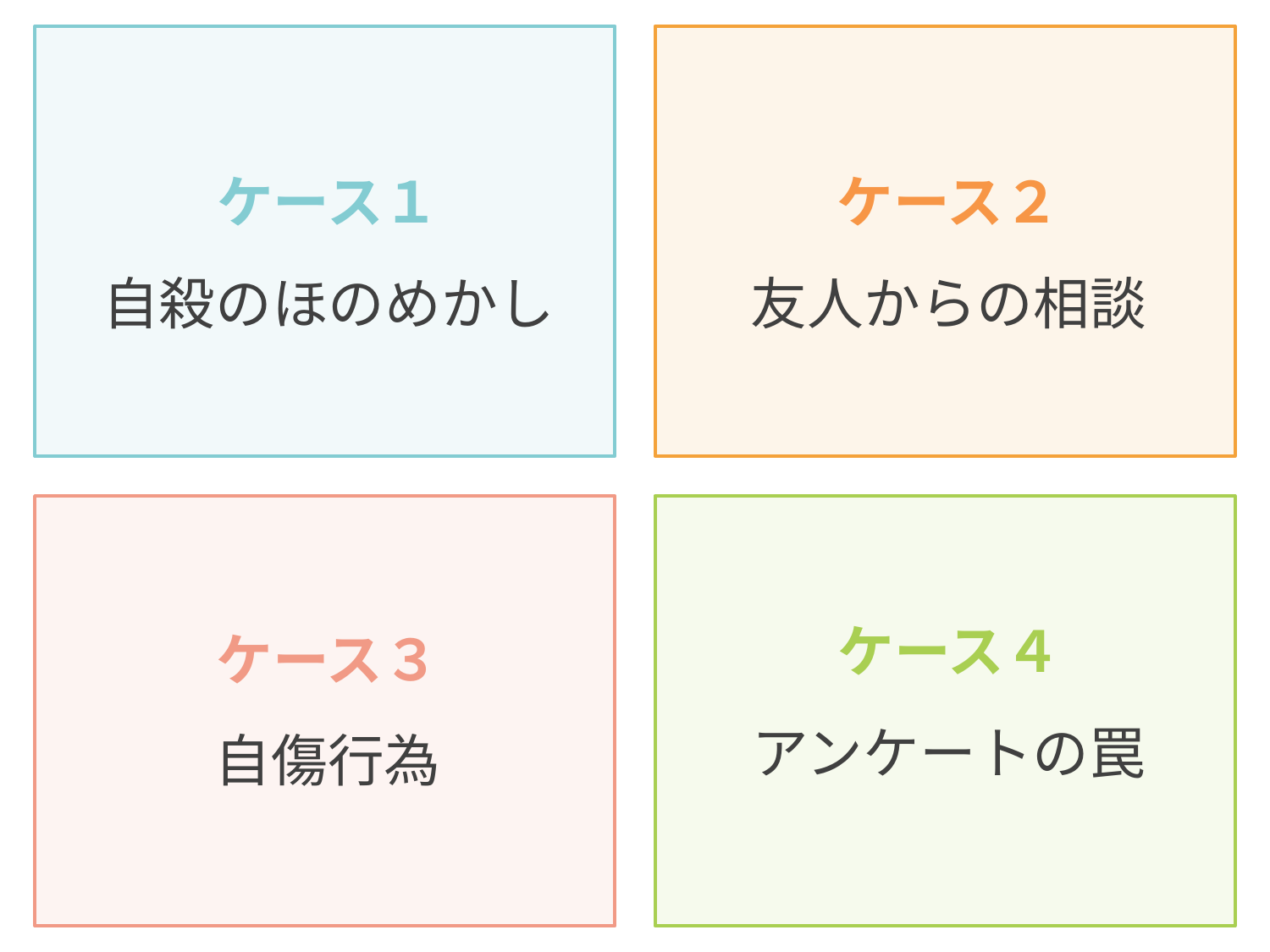

ケース２
友人からの相談

ケース１
自殺のほのめかし

ケース４
アンケートの罠

ケース３
自傷行為